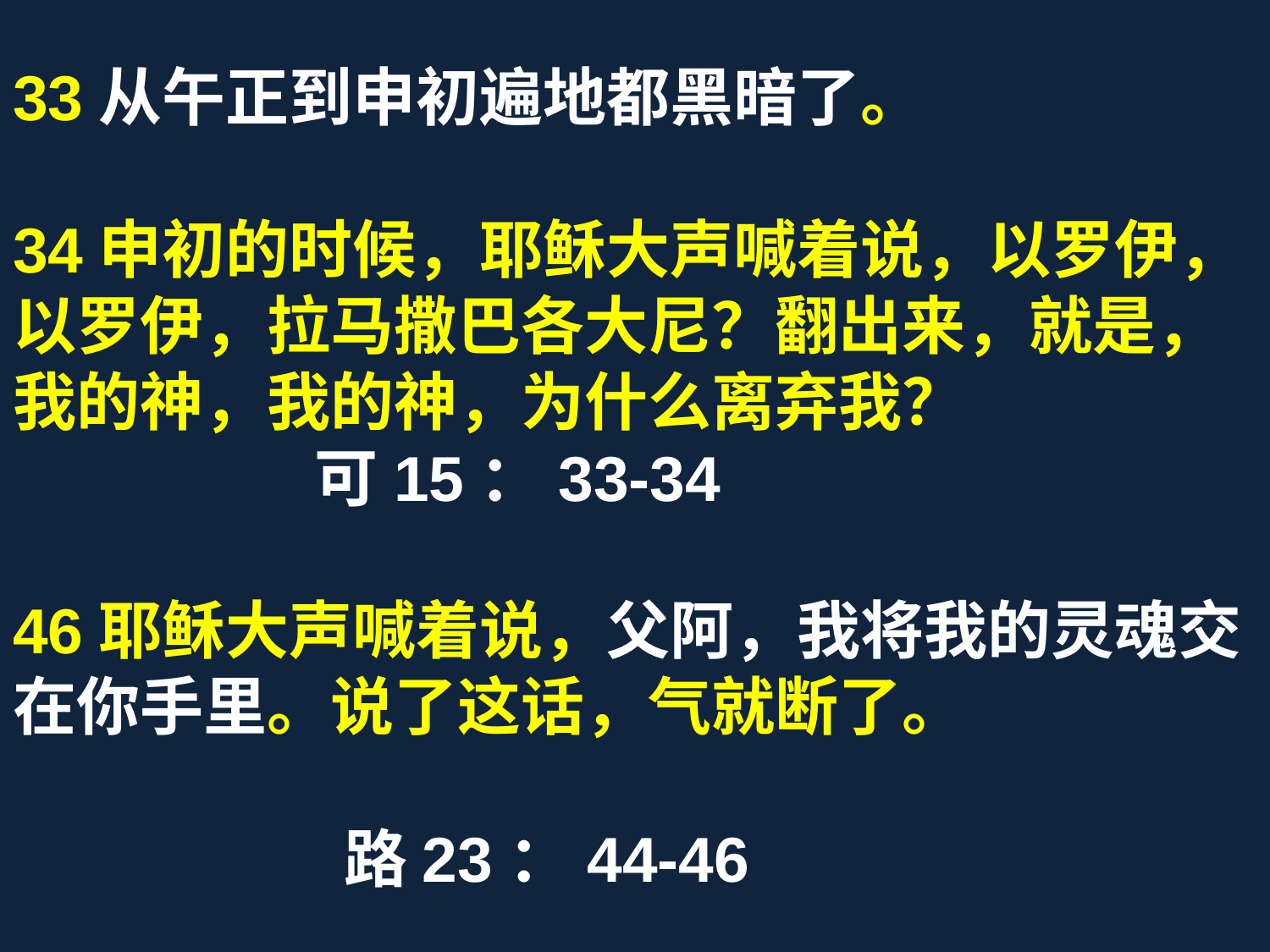

33从午正到申初遍地都黑暗了。
34申初的时候，耶稣大声喊着说，以罗伊，以罗伊，拉马撒巴各大尼？翻出来，就是，我的神，我的神，为什么离弃我？
                     可15：33-34
46耶稣大声喊着说，父阿，我将我的灵魂交在你手里。说了这话，气就断了。
                       路23：44-46